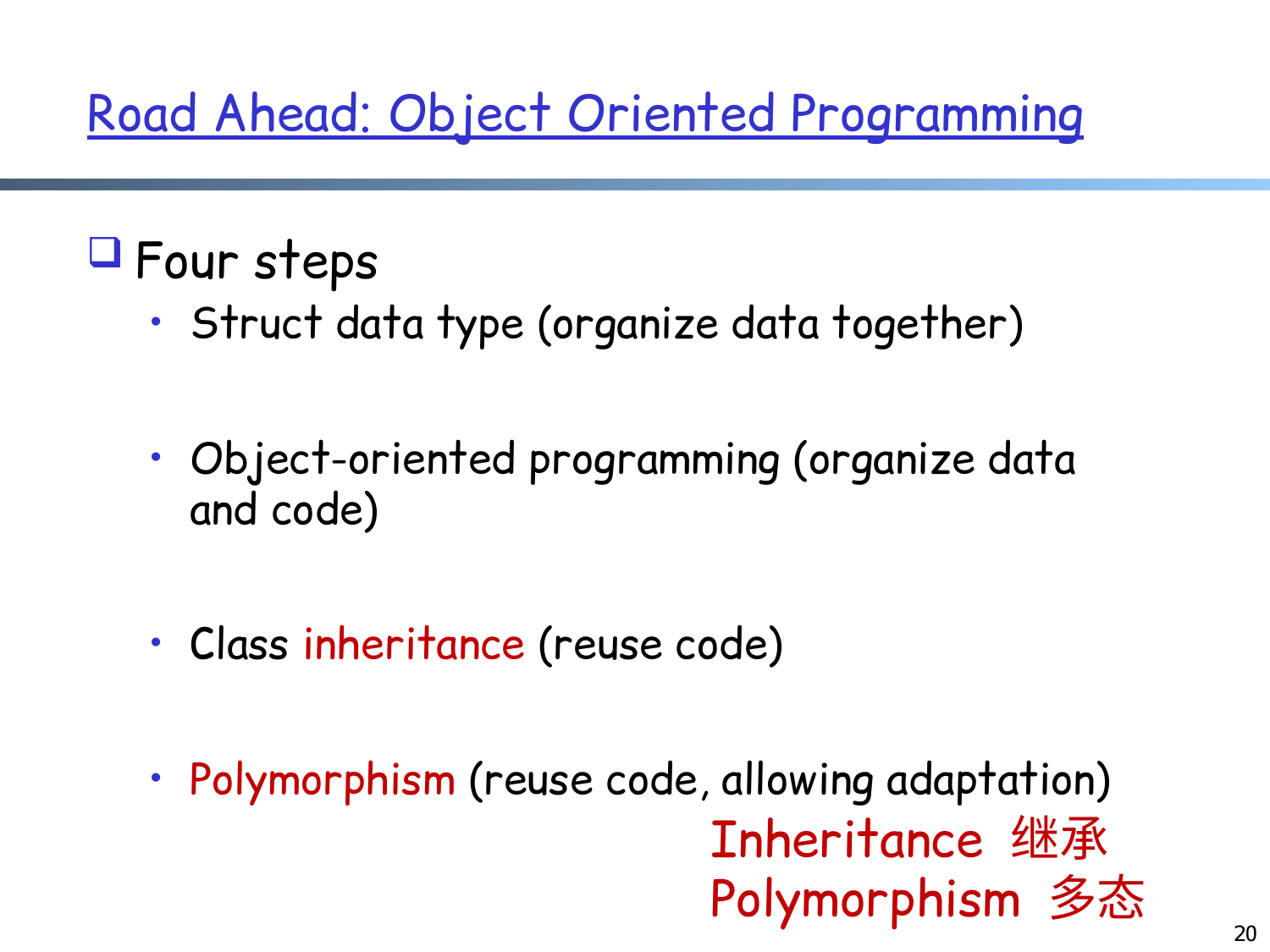

# Road Ahead: Object Oriented Programming
Four steps
Struct data type (organize data together)

Object-oriented programming (organize data and code)

Class inheritance (reuse code)

Polymorphism (reuse code, allowing adaptation)
Inheritance 继承
Polymorphism 多态
20